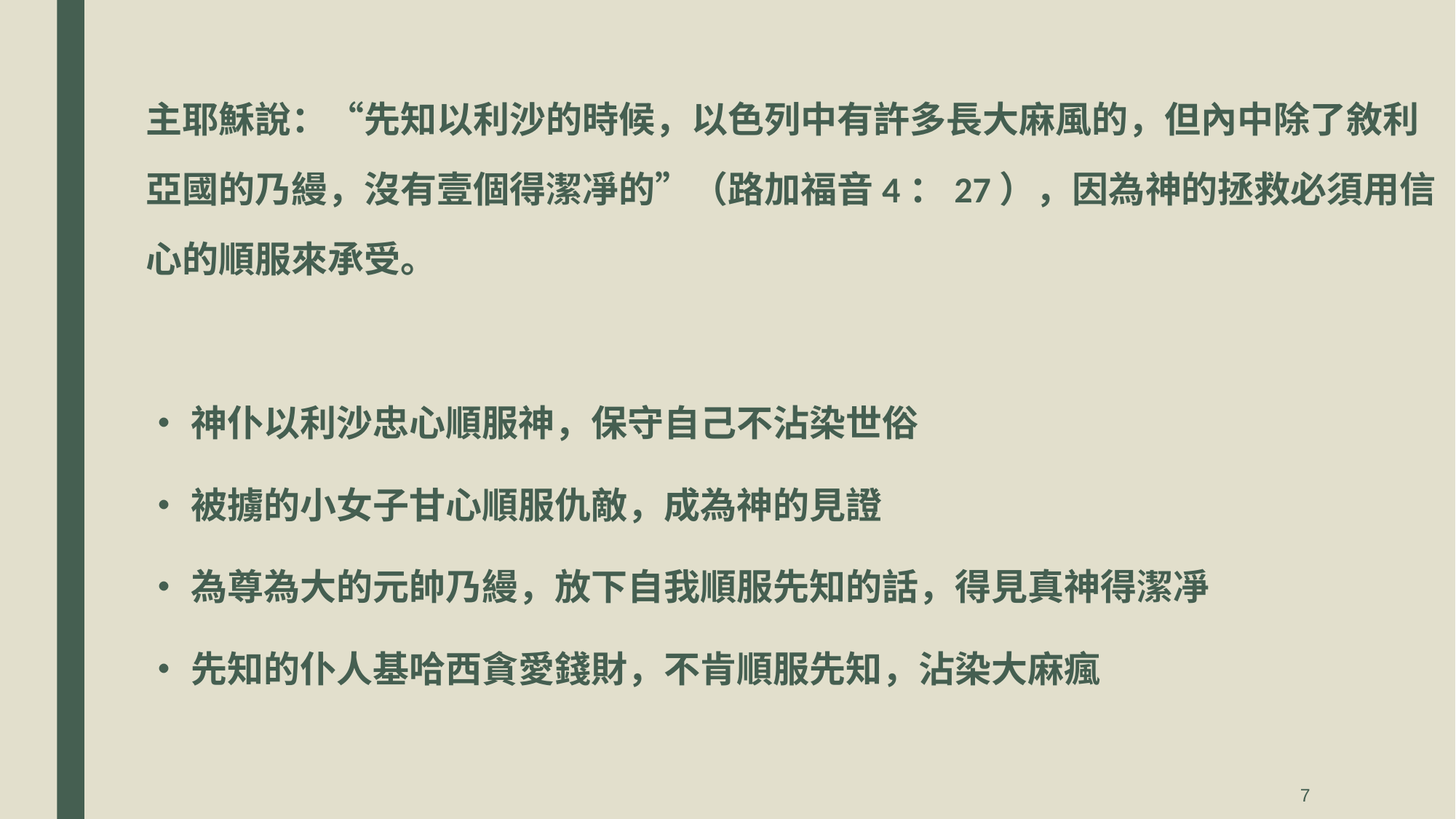

主耶穌說：“先知以利沙的時候，以色列中有許多長大麻風的，但內中除了敘利亞國的乃縵，沒有壹個得潔凈的”（路加福音4：27），因為神的拯救必須用信心的順服來承受。

•神仆以利沙忠心順服神，保守自己不沾染世俗
•被擄的小女子甘心順服仇敵，成為神的見證
•為尊為大的元帥乃縵，放下自我順服先知的話，得見真神得潔凈
•先知的仆人基哈西貪愛錢財，不肯順服先知，沾染大麻瘋

7